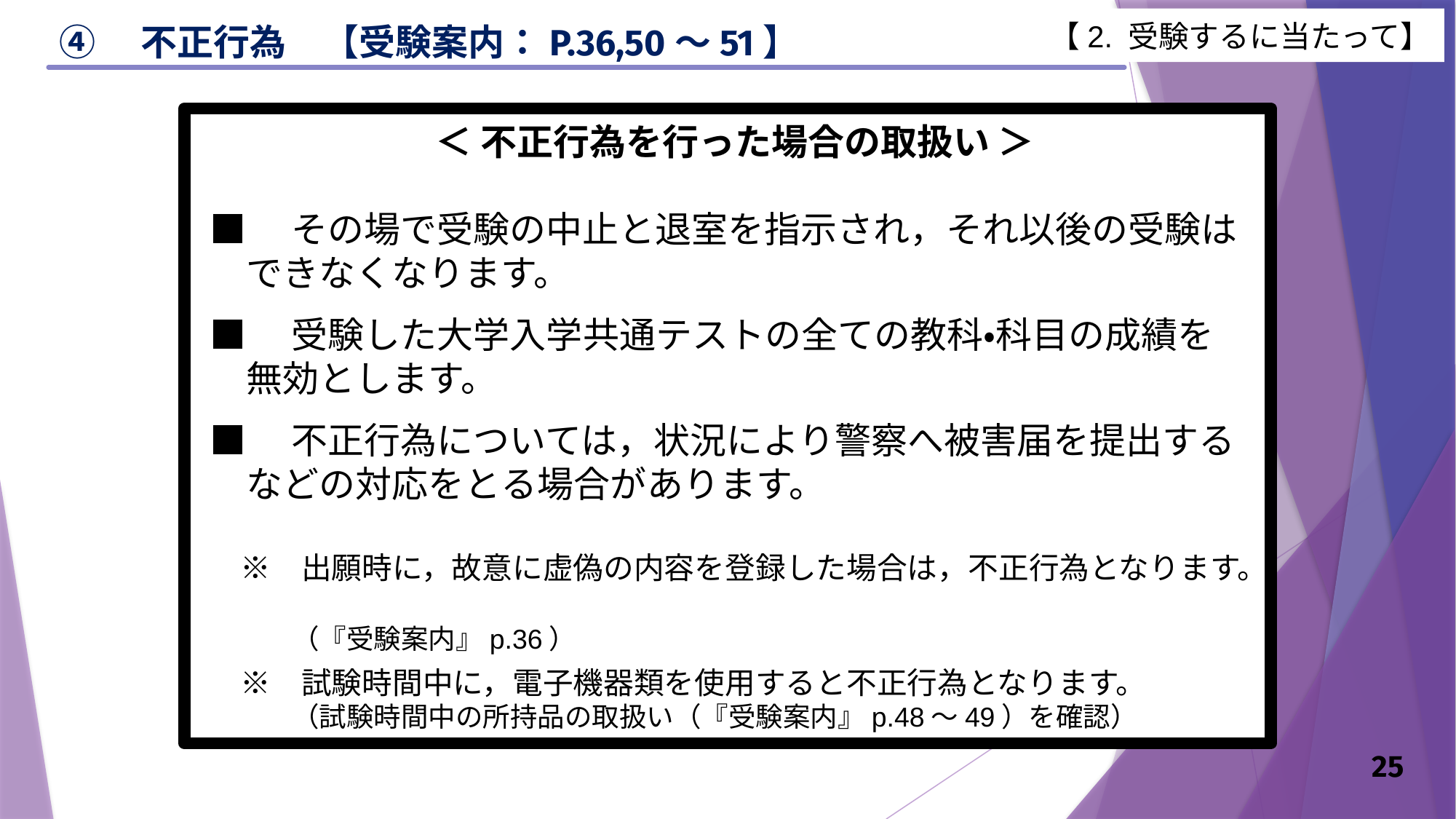

【2. 受験するに当たって】
④　不正行為　【受験案内：P.36,50～51】
＜ 不正行為を行った場合の取扱い ＞

■　その場で受験の中止と退室を指示され，それ以後の受験は
　できなくなります。
■　受験した大学入学共通テストの全ての教科・科目の成績を
　無効とします。
■　不正行為については，状況により警察へ被害届を提出する
　などの対応をとる場合があります。

　※　出願時に，故意に虚偽の内容を登録した場合は，不正行為となります。
　　　（『受験案内』p.36）
　※　試験時間中に，電子機器類を使用すると不正行為となります。
　　　（試験時間中の所持品の取扱い（『受験案内』p.48～49）を確認）
25